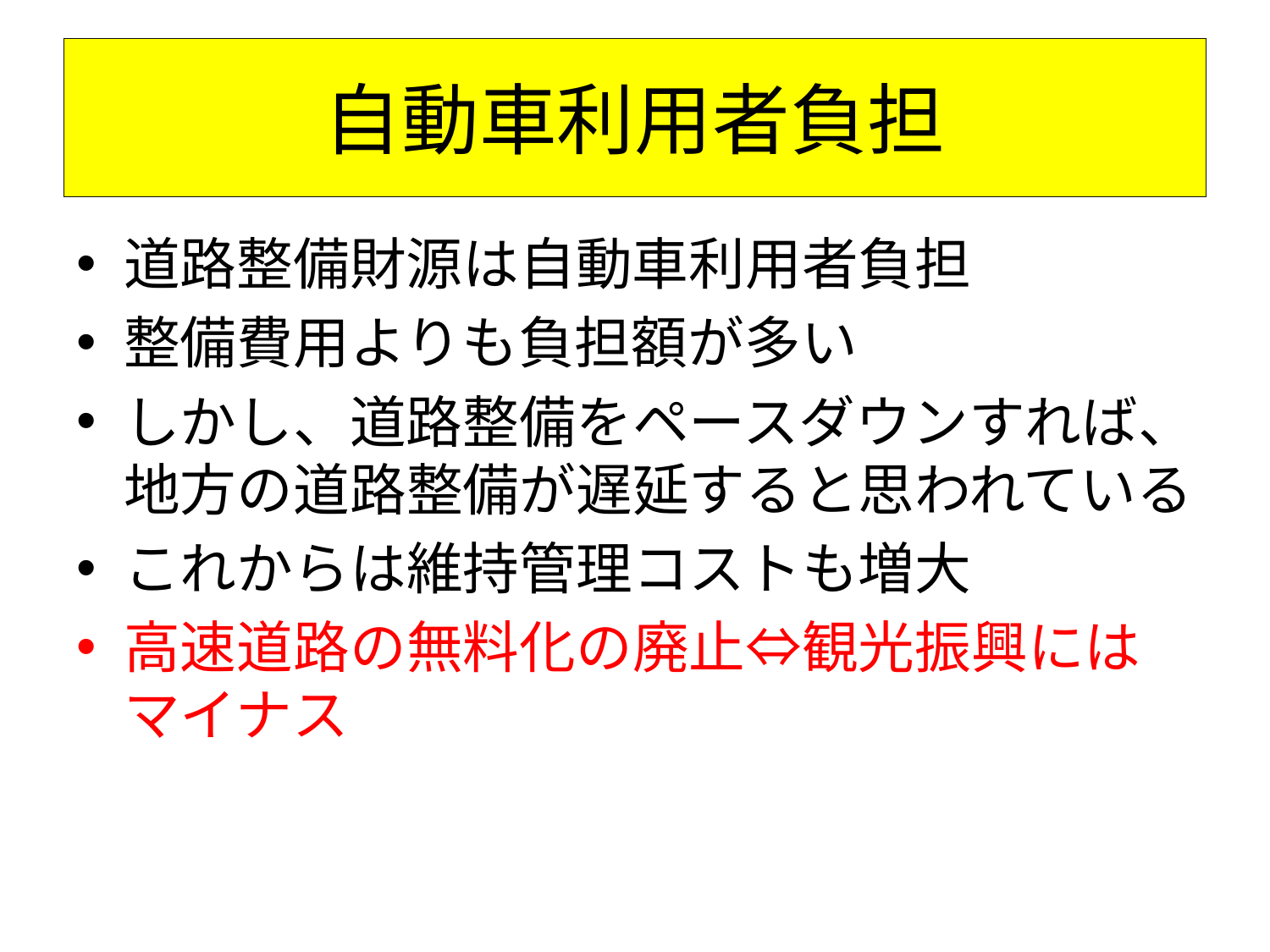

# 自動車利用者負担
道路整備財源は自動車利用者負担
整備費用よりも負担額が多い
しかし、道路整備をペースダウンすれば、地方の道路整備が遅延すると思われている
これからは維持管理コストも増大
高速道路の無料化の廃止⇔観光振興にはマイナス